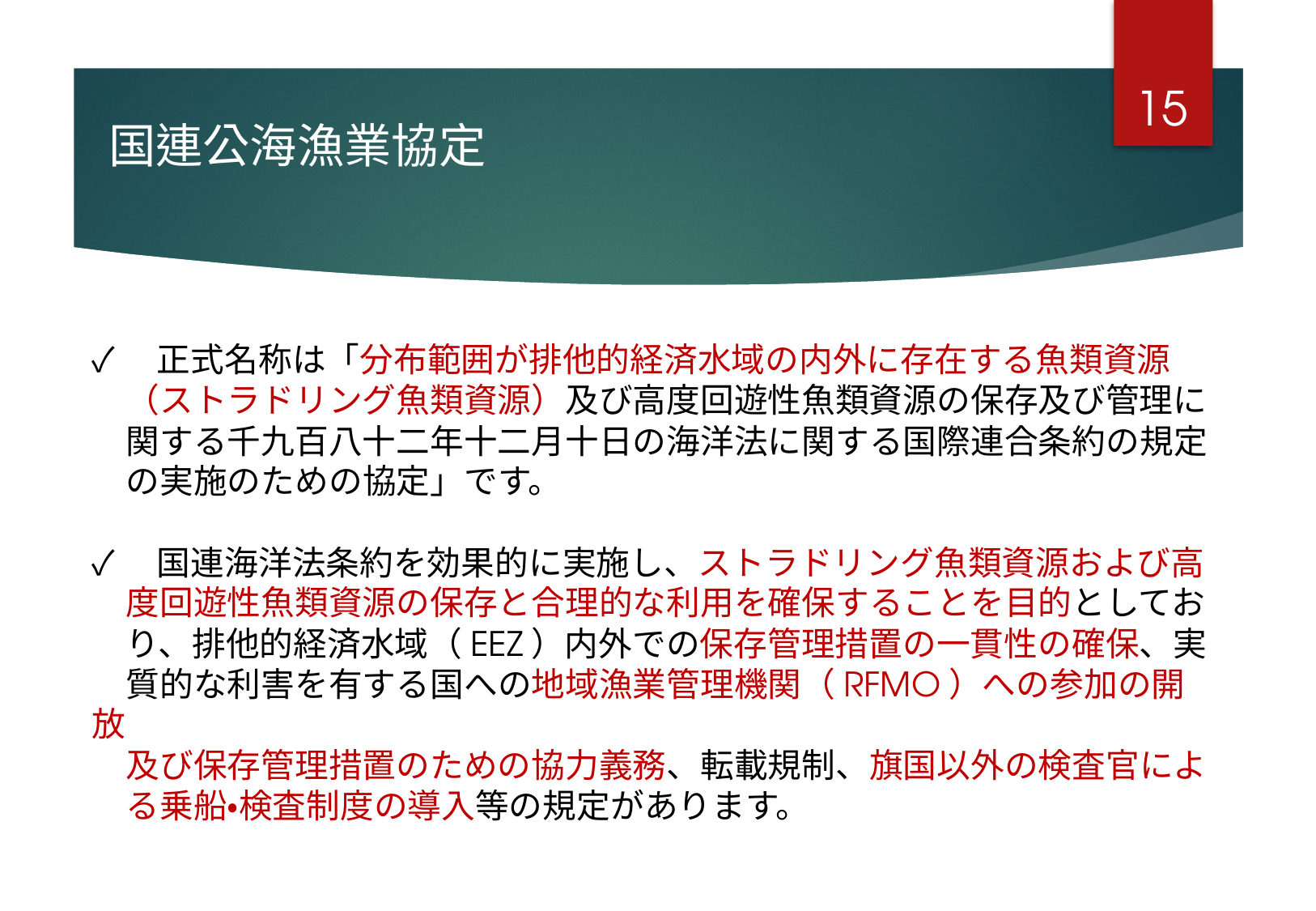

15
国連公海漁業協定
✓　正式名称は「分布範囲が排他的経済水域の内外に存在する魚類資源
　（ストラドリング魚類資源）及び高度回遊性魚類資源の保存及び管理に
　関する千九百八十二年十二月十日の海洋法に関する国際連合条約の規定
　の実施のための協定」です。

✓　国連海洋法条約を効果的に実施し、ストラドリング魚類資源および高
　度回遊性魚類資源の保存と合理的な利用を確保することを目的としてお
　り、排他的経済水域（EEZ）内外での保存管理措置の一貫性の確保、実
　質的な利害を有する国への地域漁業管理機関（RFMO）への参加の開放
　及び保存管理措置のための協力義務、転載規制、旗国以外の検査官によ
　る乗船・検査制度の導入等の規定があります。
# Ⅰ.●●